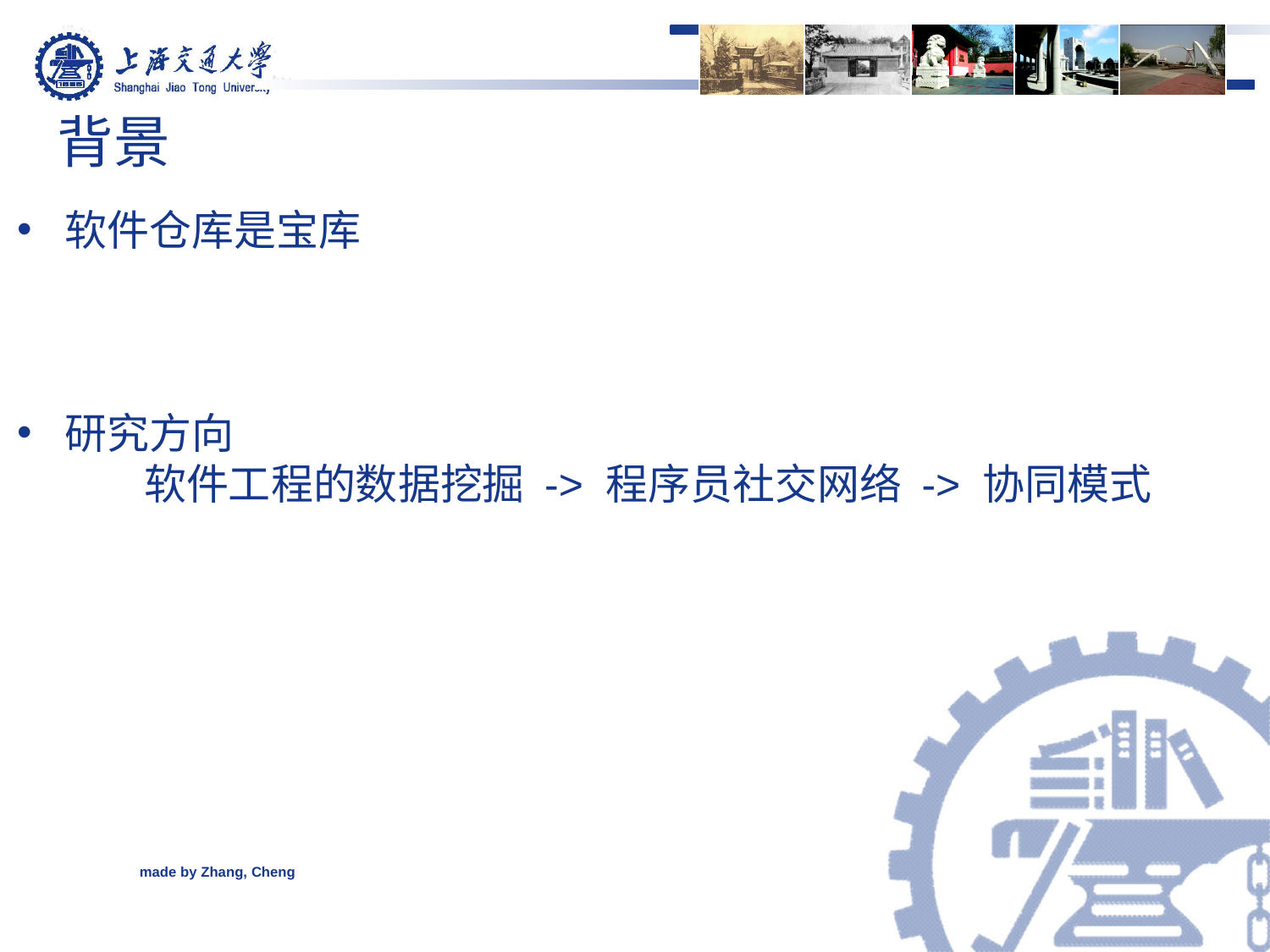

背景
软件仓库是宝库

研究方向
	软件工程的数据挖掘 -> 程序员社交网络 -> 协同模式

made by Zhang, Cheng